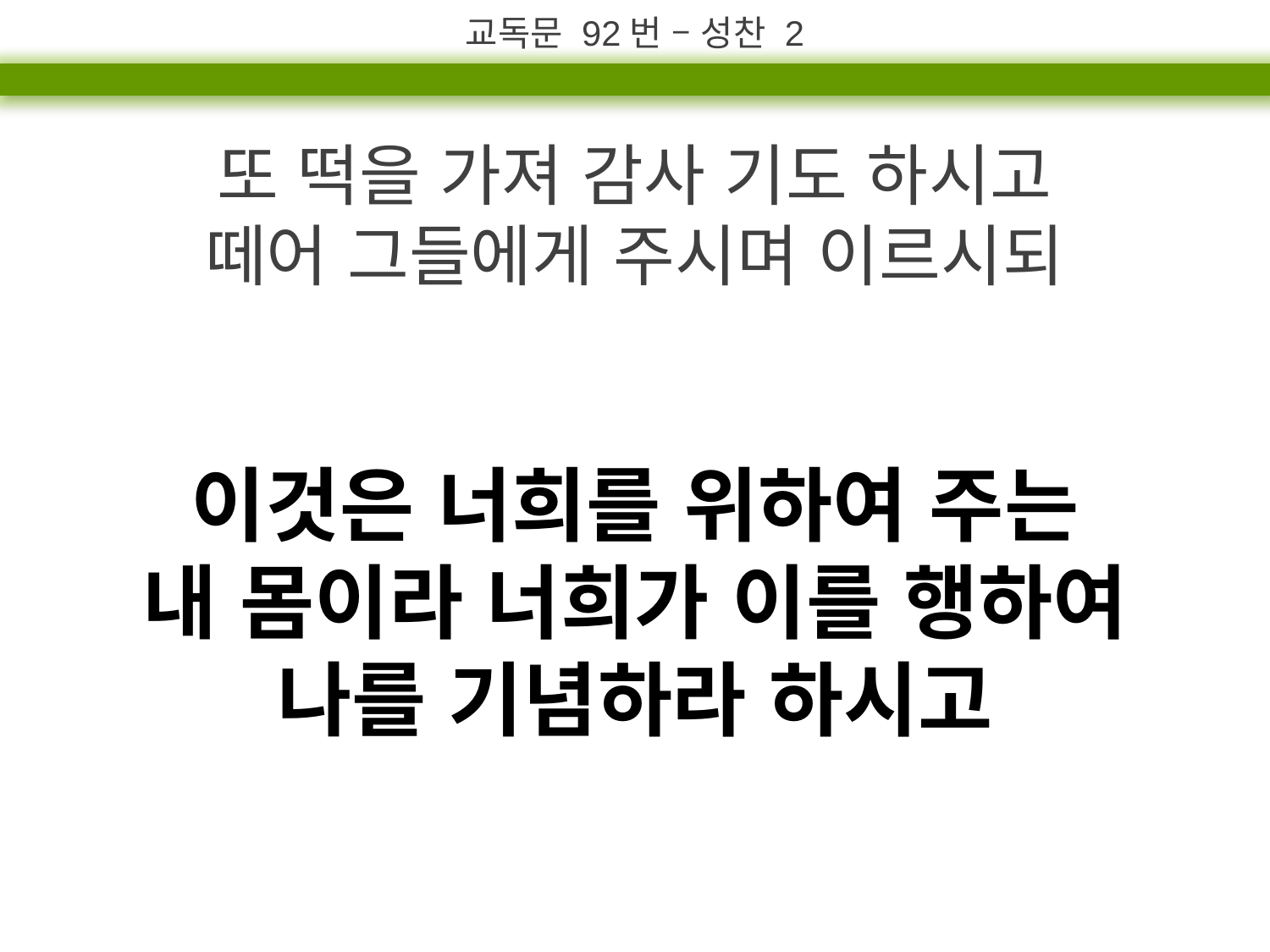

교독문 92번 – 성찬 2

또 떡을 가져 감사 기도 하시고
떼어 그들에게 주시며 이르시되
이것은 너희를 위하여 주는
내 몸이라 너희가 이를 행하여
나를 기념하라 하시고